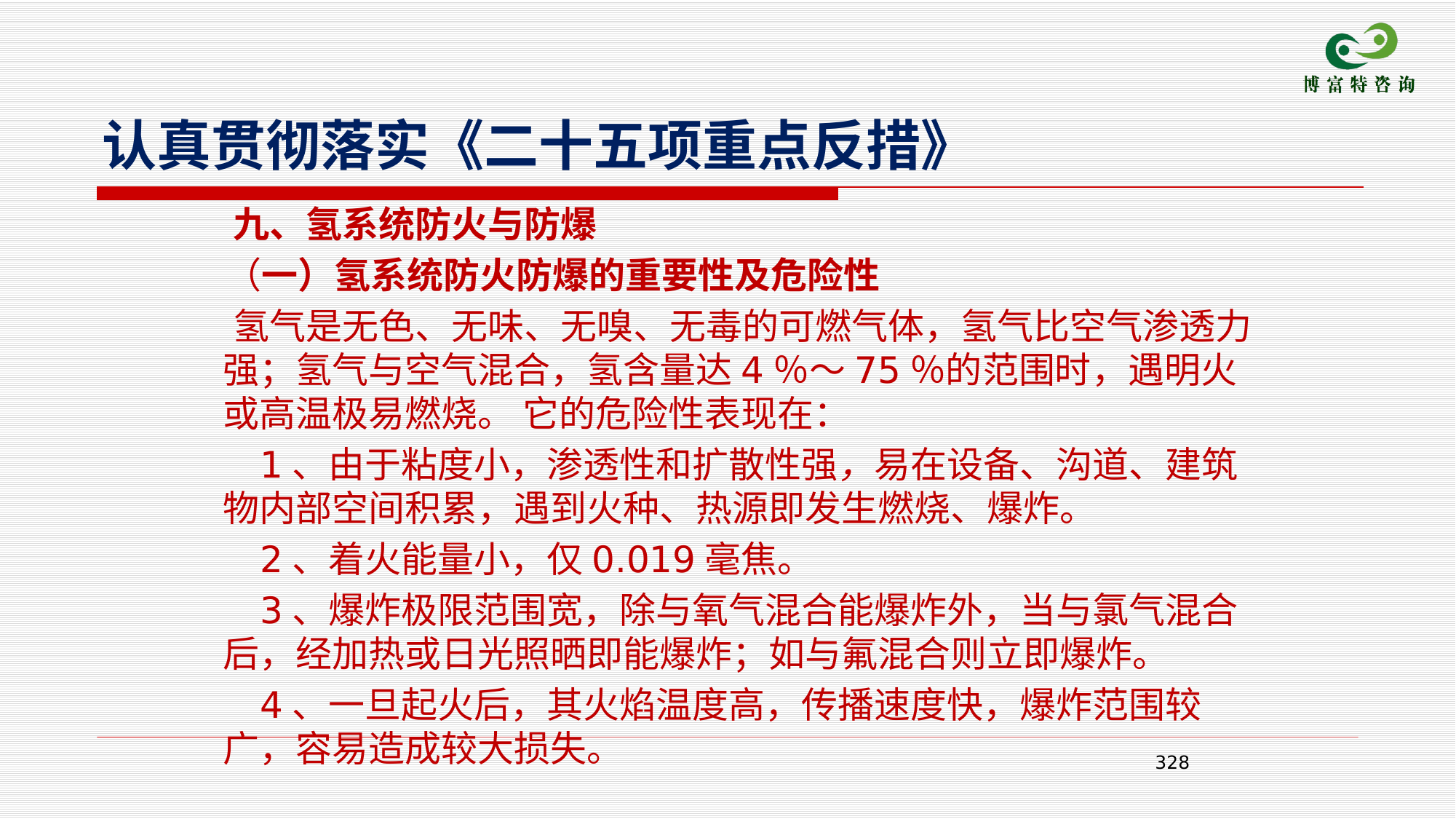

认真贯彻落实《二十五项重点反措》
       九、氢系统防火与防爆
      （一）氢系统防火防爆的重要性及危险性
       氢气是无色、无味、无嗅、无毒的可燃气体，氢气比空气渗透力强；氢气与空气混合，氢含量达4％～75％的范围时，遇明火或高温极易燃烧。 它的危险性表现在：
        1、由于粘度小，渗透性和扩散性强，易在设备、沟道、建筑物内部空间积累，遇到火种、热源即发生燃烧、爆炸。
        2、着火能量小，仅0.019毫焦。
        3、爆炸极限范围宽，除与氧气混合能爆炸外，当与氯气混合后，经加热或日光照晒即能爆炸；如与氟混合则立即爆炸。
        4、一旦起火后，其火焰温度高，传播速度快，爆炸范围较广，容易造成较大损失。

328